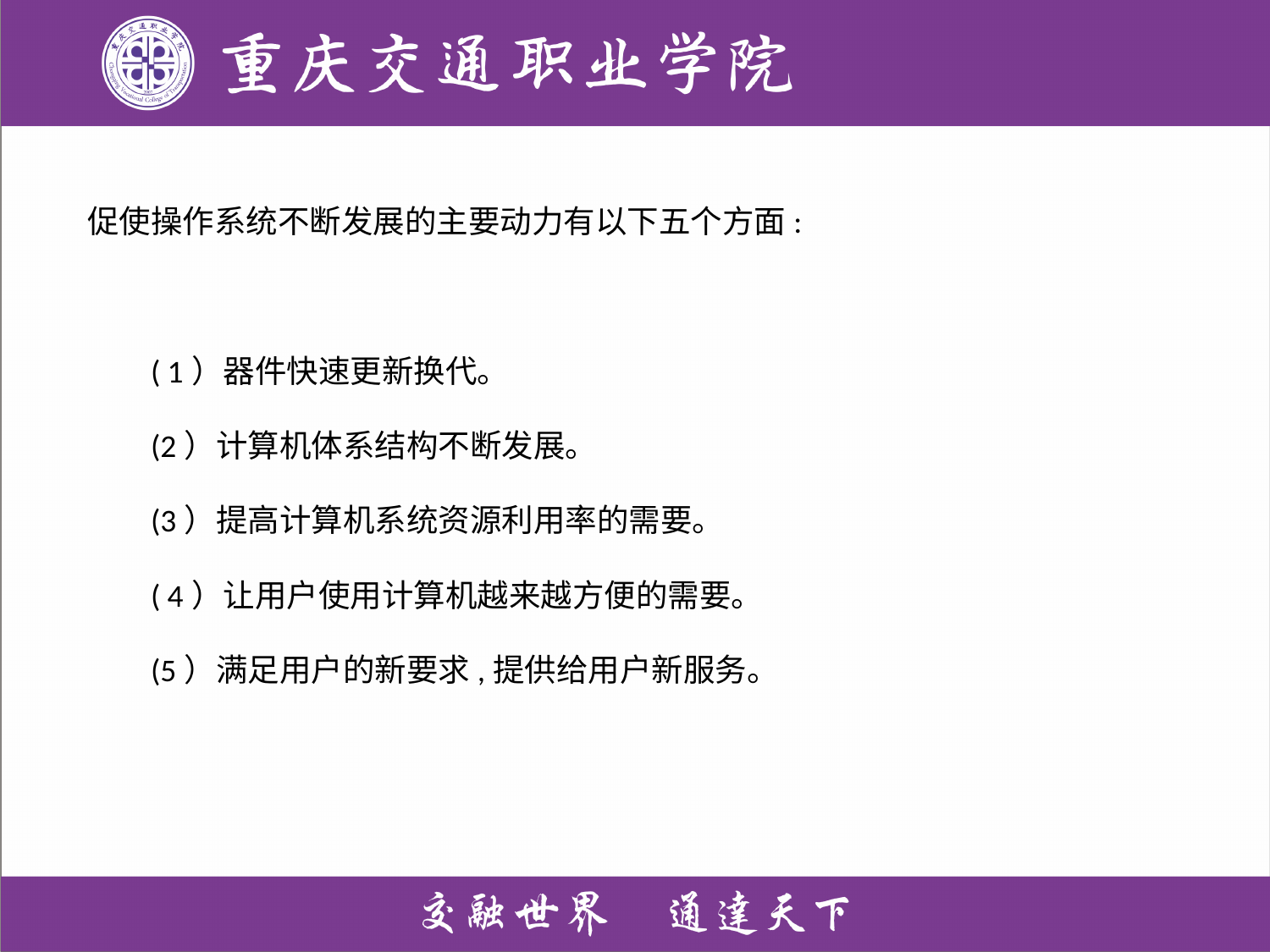

促使操作系统不断发展的主要动力有以下五个方面:

( 1）器件快速更新换代。
(2）计算机体系结构不断发展。
(3）提高计算机系统资源利用率的需要。
( 4）让用户使用计算机越来越方便的需要。
(5）满足用户的新要求,提供给用户新服务。